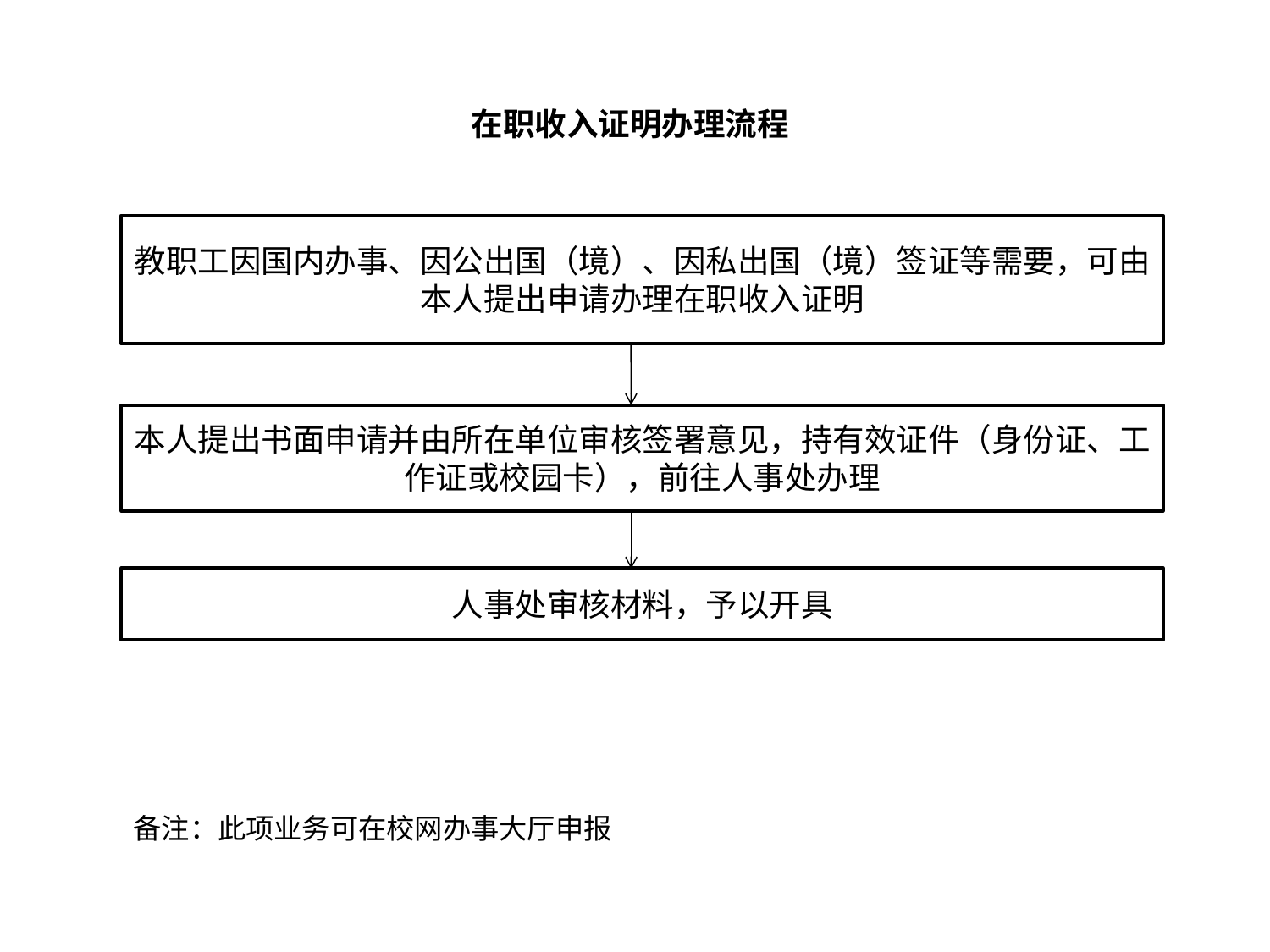

在职收入证明办理流程
教职工因国内办事、因公出国（境）、因私出国（境）签证等需要，可由本人提出申请办理在职收入证明
本人提出书面申请并由所在单位审核签署意见，持有效证件（身份证、工作证或校园卡），前往人事处办理
人事处审核材料，予以开具
备注：此项业务可在校网办事大厅申报